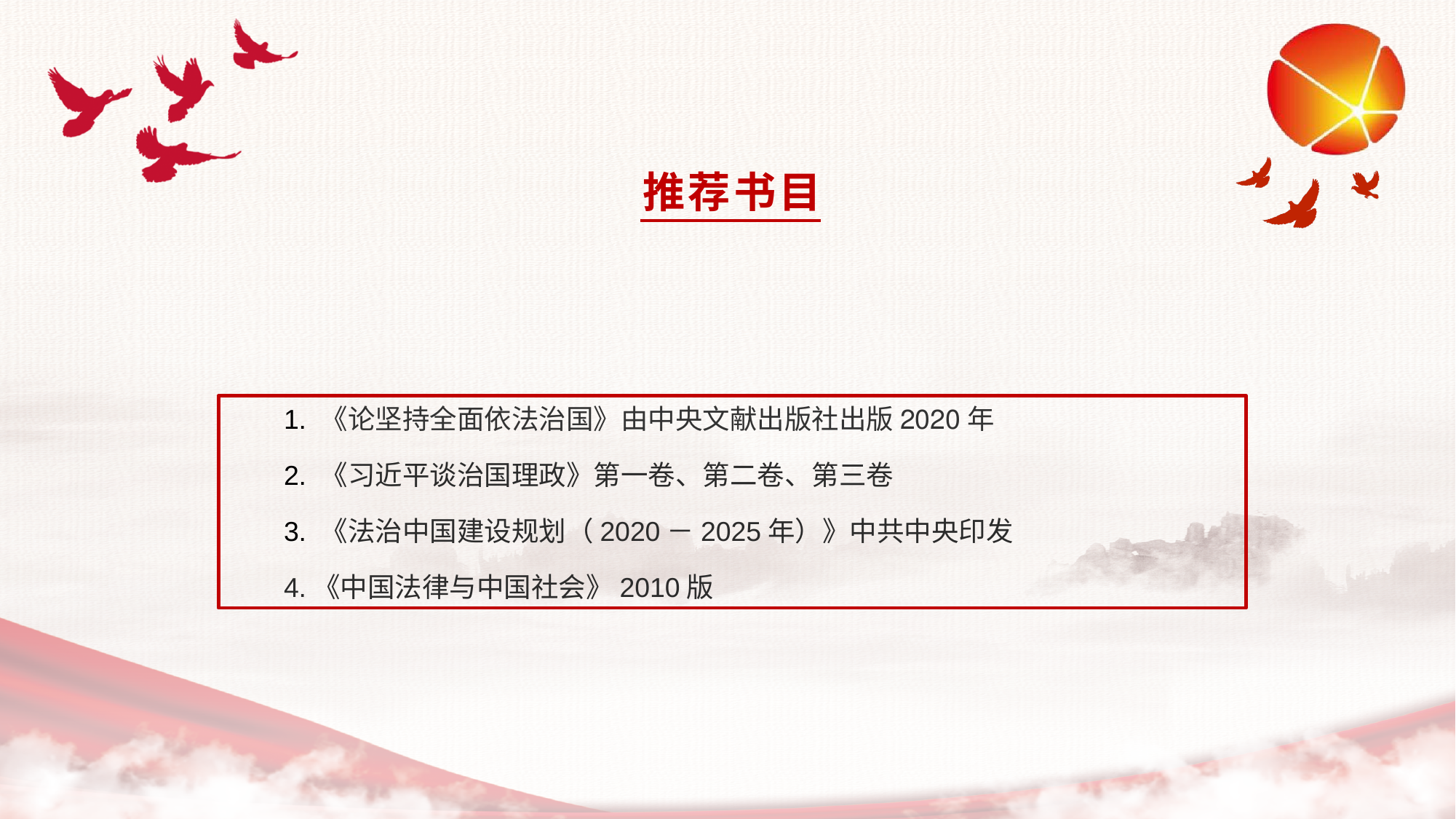

推荐书目
1. 《论坚持全面依法治国》由中央文献出版社出版2020年
2. 《习近平谈治国理政》第一卷、第二卷、第三卷
3. 《法治中国建设规划（2020－2025年）》中共中央印发
4.《中国法律与中国社会》2010版